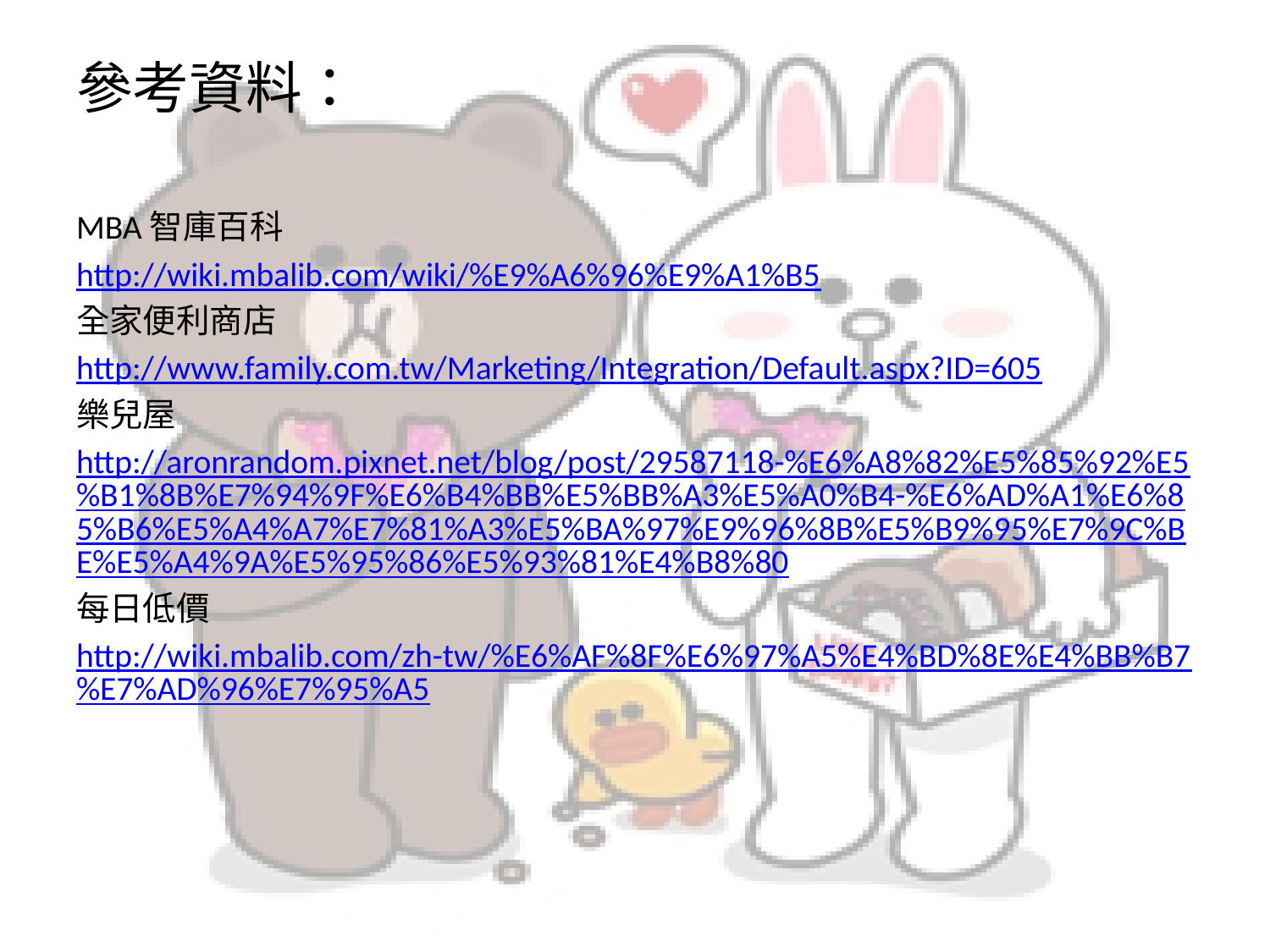

參考資料：

MBA智庫百科
http://wiki.mbalib.com/wiki/%E9%A6%96%E9%A1%B5
全家便利商店
http://www.family.com.tw/Marketing/Integration/Default.aspx?ID=605
樂兒屋
http://aronrandom.pixnet.net/blog/post/29587118-%E6%A8%82%E5%85%92%E5%B1%8B%E7%94%9F%E6%B4%BB%E5%BB%A3%E5%A0%B4-%E6%AD%A1%E6%85%B6%E5%A4%A7%E7%81%A3%E5%BA%97%E9%96%8B%E5%B9%95%E7%9C%BE%E5%A4%9A%E5%95%86%E5%93%81%E4%B8%80
每日低價
http://wiki.mbalib.com/zh-tw/%E6%AF%8F%E6%97%A5%E4%BD%8E%E4%BB%B7%E7%AD%96%E7%95%A5